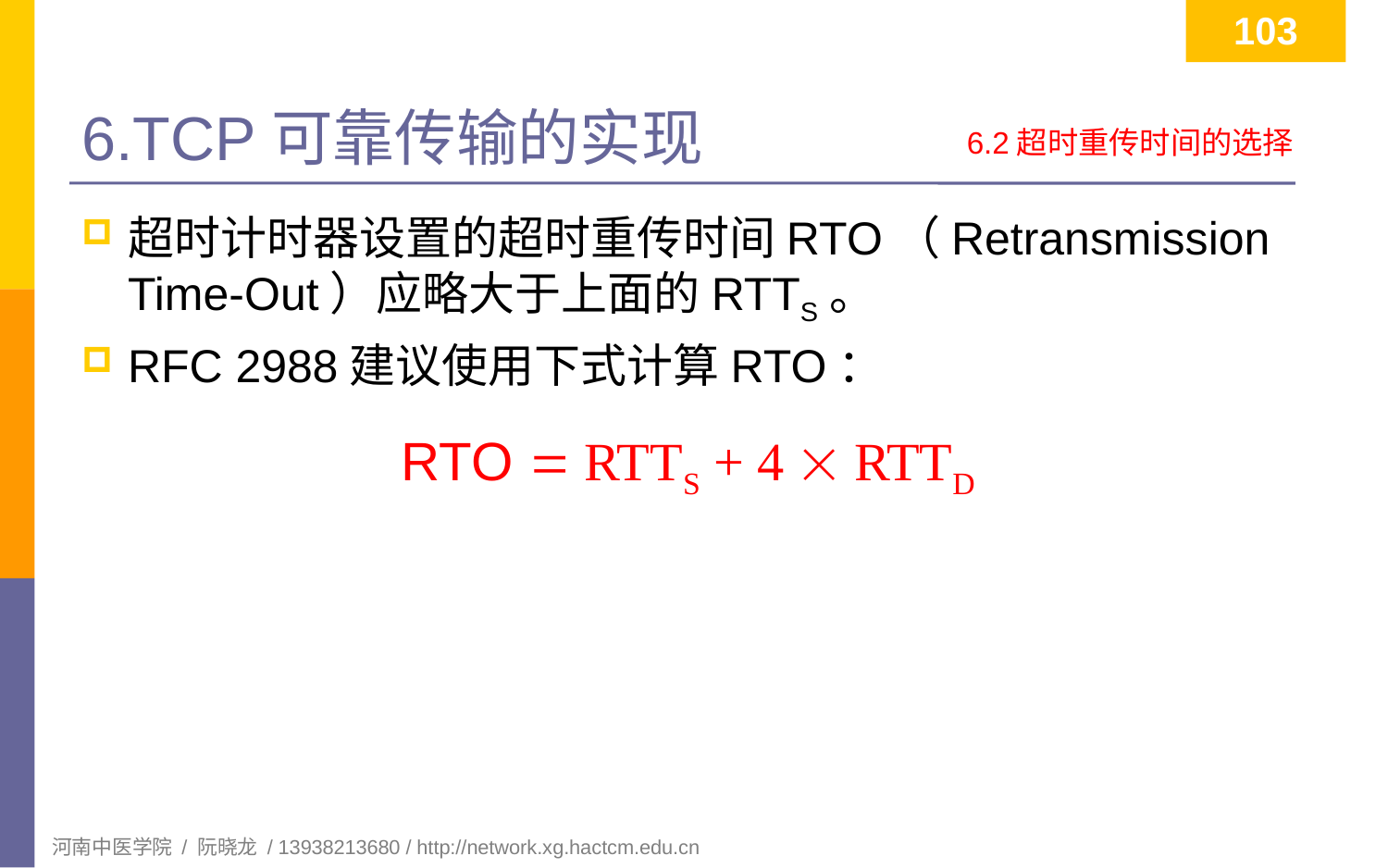

103
# 6.TCP可靠传输的实现
6.2超时重传时间的选择
超时计时器设置的超时重传时间RTO（Retransmission Time-Out）应略大于上面的RTTS。
RFC 2988建议使用下式计算RTO：
RTO = RTTS + 4 × RTTD